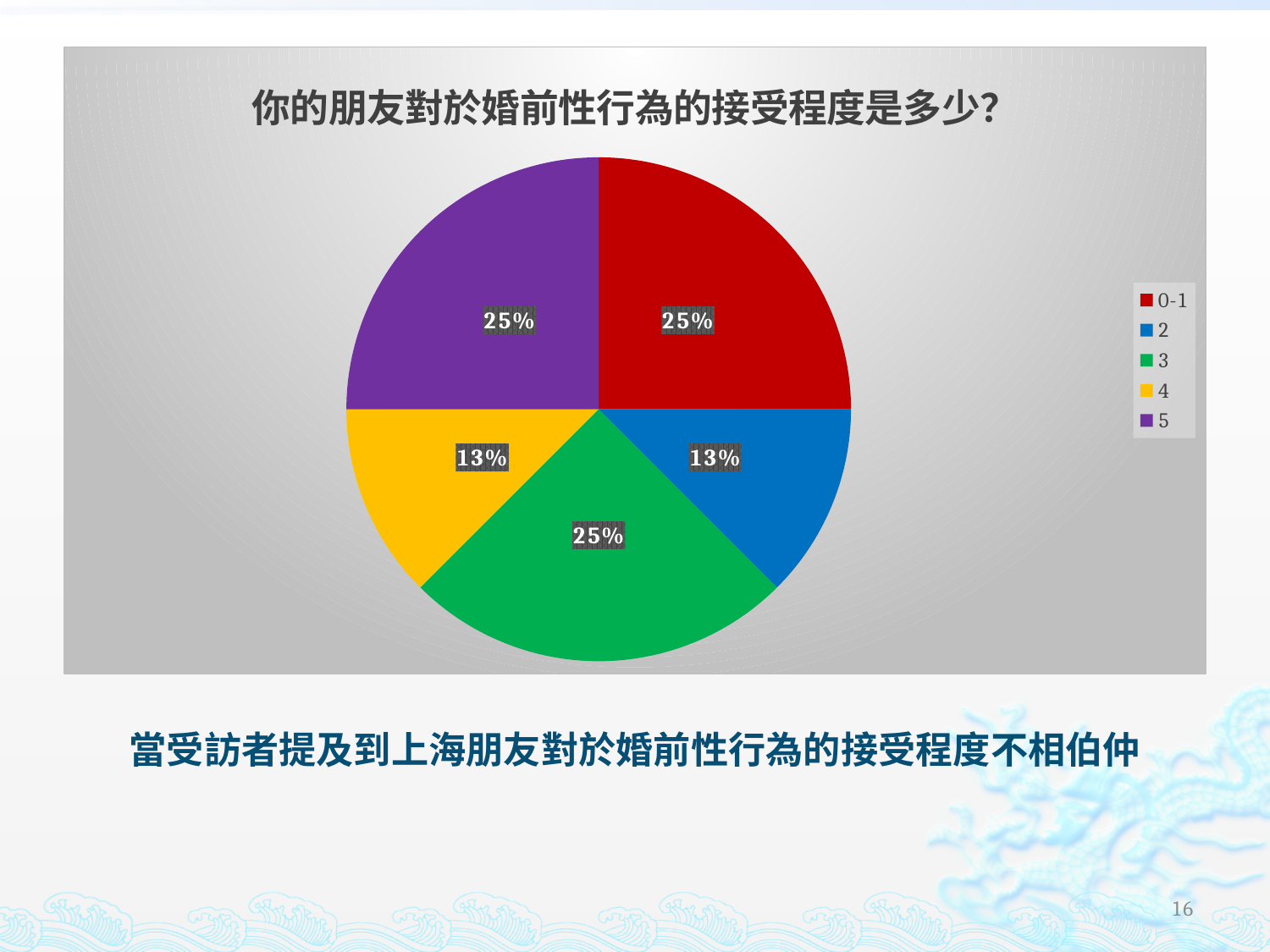

### Chart:

| Category | 你的朋友對於婚前性行為的接受程度是多少？ |
|---|---|
| 0-1 | 2.0 |
| 2 | 1.0 |
| 3 | 2.0 |
| 4 | 1.0 |
| 5 | 2.0 |
# 當受訪者提及到上海朋友對於婚前性行為的接受程度不相伯仲
16